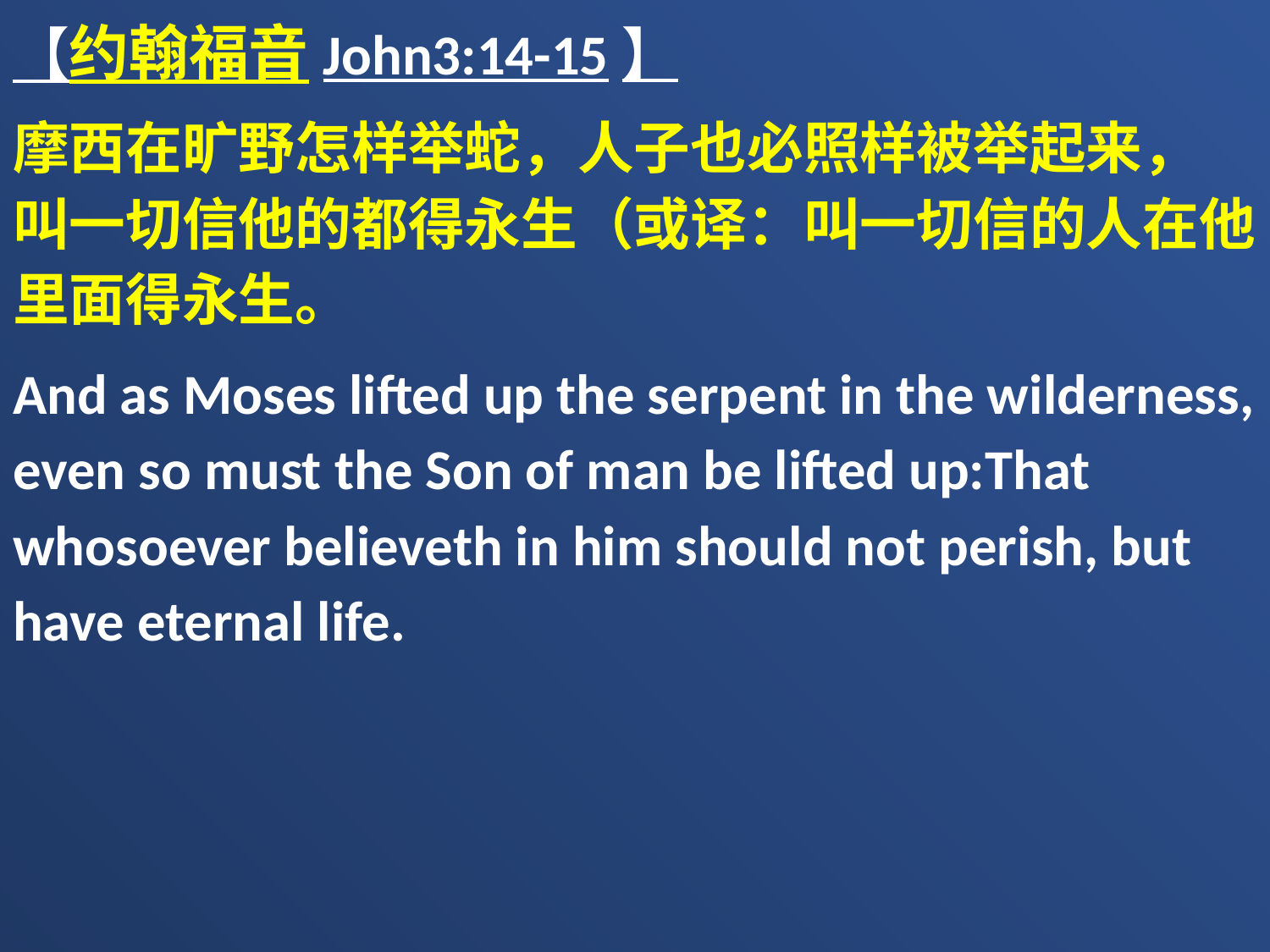

【约翰福音John3:14-15】
摩西在旷野怎样举蛇，人子也必照样被举起来， 叫一切信他的都得永生（或译：叫一切信的人在他里面得永生。
And as Moses lifted up the serpent in the wilderness, even so must the Son of man be lifted up:That whosoever believeth in him should not perish, but have eternal life.